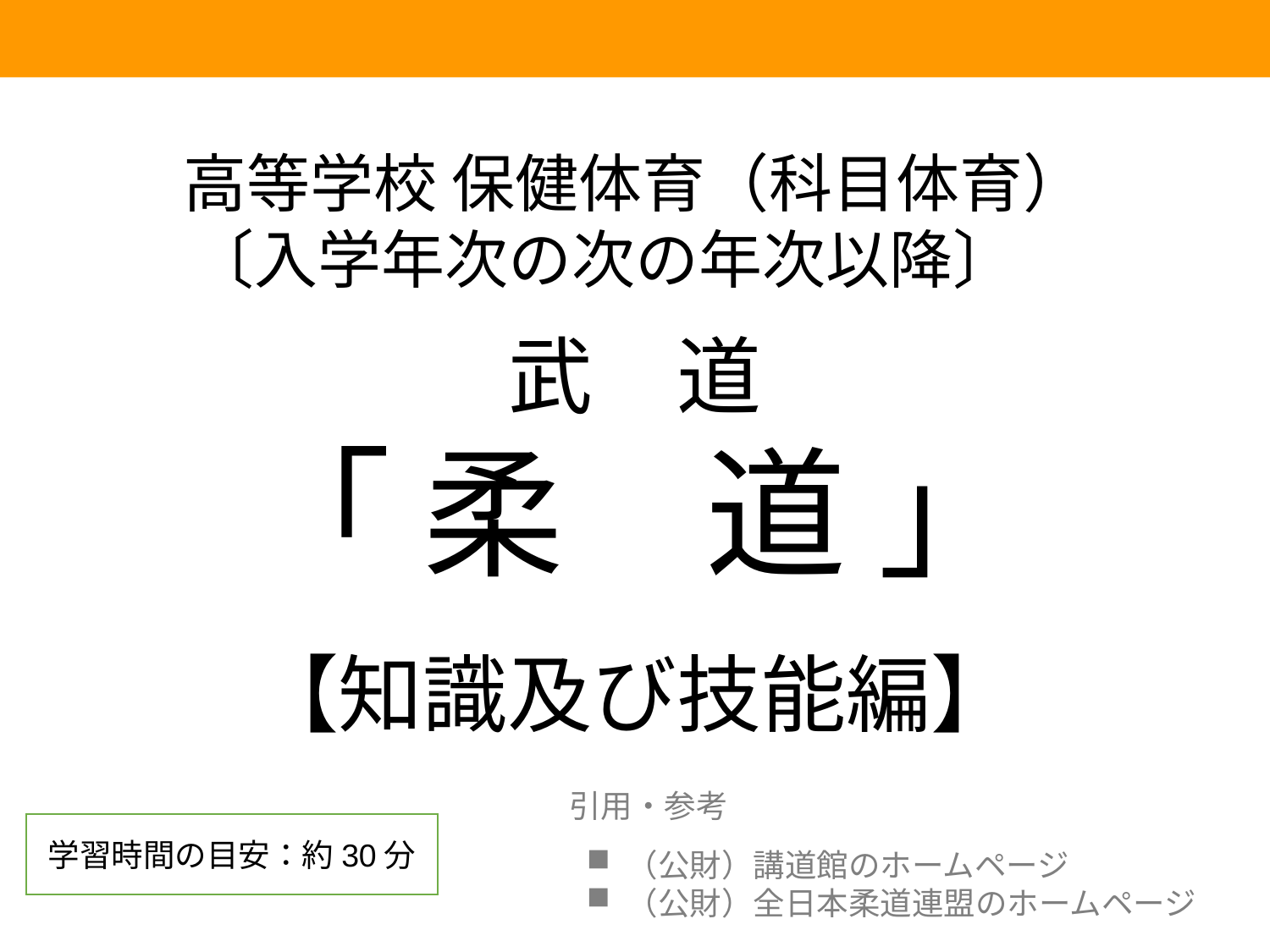

高等学校 保健体育（科目体育）
〔入学年次の次の年次以降〕
武　道
「 柔　道 」

【知識及び技能編】
　  引用・参考
（公財）講道館のホームページ
（公財）全日本柔道連盟のホームページ
学習時間の目安：約30分